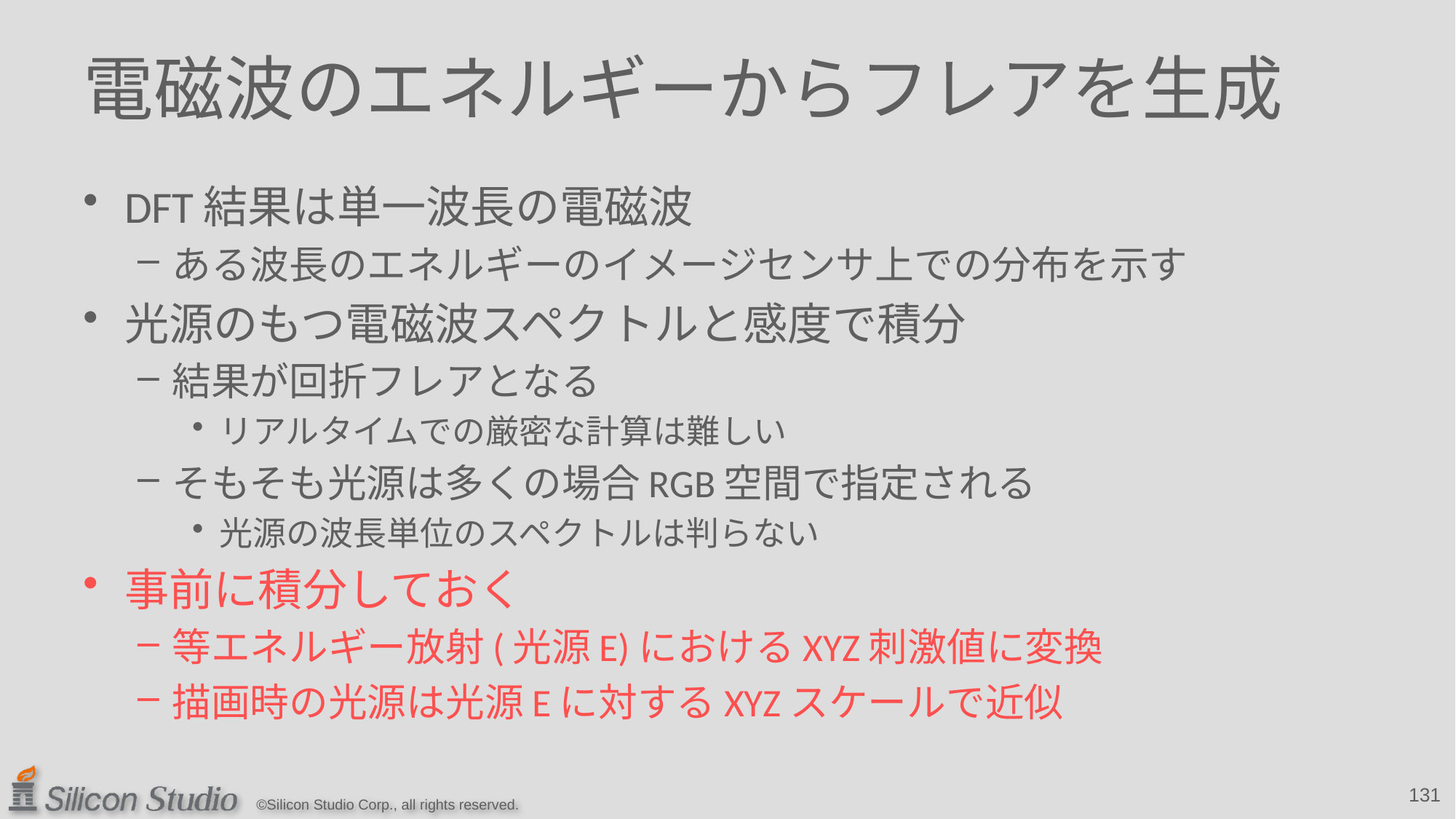

# 電磁波のエネルギーからフレアを生成
DFT結果は単一波長の電磁波
ある波長のエネルギーのイメージセンサ上での分布を示す
光源のもつ電磁波スペクトルと感度で積分
結果が回折フレアとなる
リアルタイムでの厳密な計算は難しい
そもそも光源は多くの場合RGB空間で指定される
光源の波長単位のスペクトルは判らない
事前に積分しておく
等エネルギー放射(光源E)におけるXYZ刺激値に変換
描画時の光源は光源Eに対するXYZスケールで近似
131